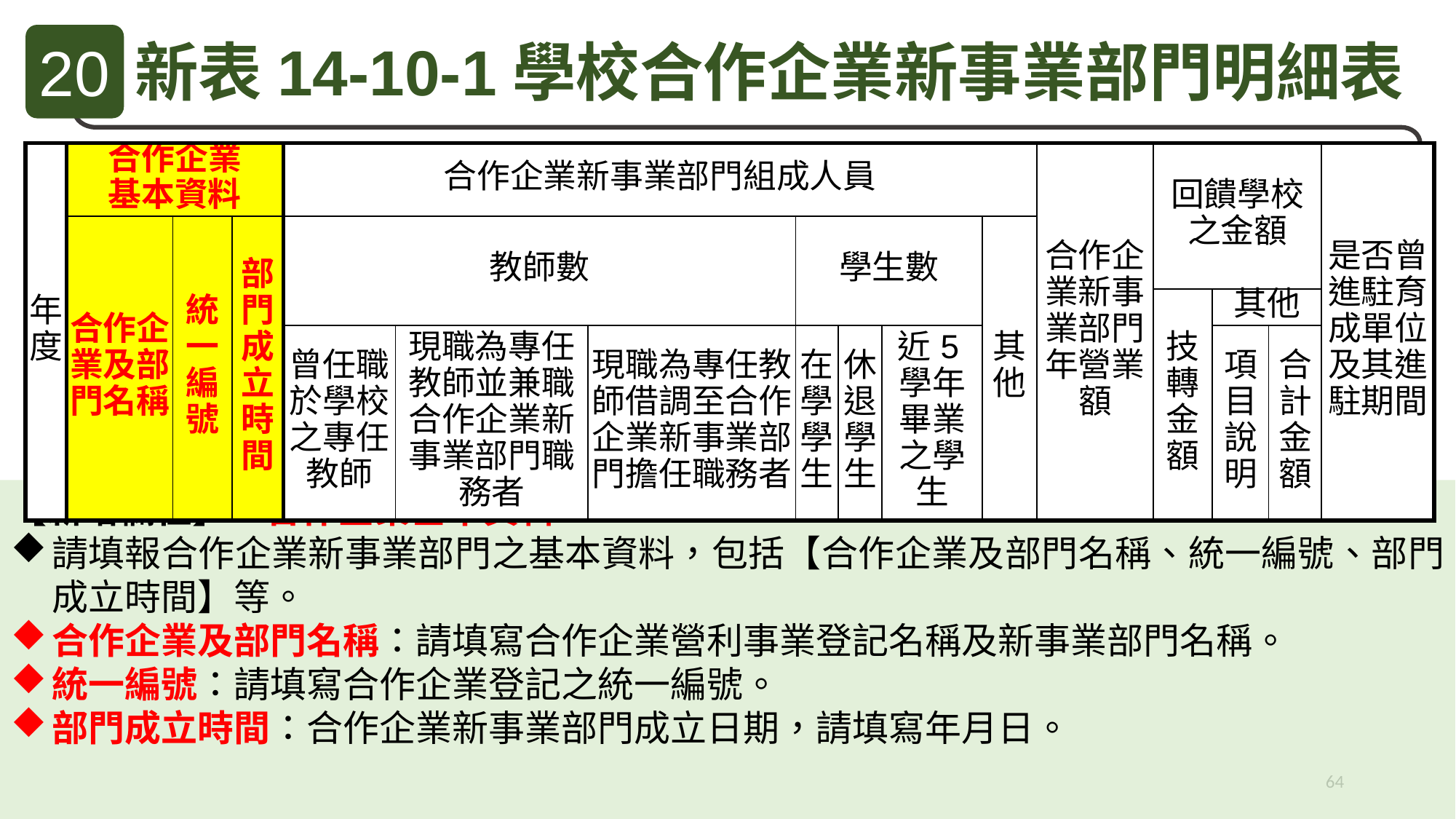

20
新表14-10-1學校合作企業新事業部門明細表

| 年度 | 合作企業 基本資料 |  |  | 合作企業新事業部門組成人員 |  |  |  |  |  |  | 合作企業新事業部門年營業額 | 回饋學校之金額 |  |  | 是否曾進駐育成單位及其進駐期間 |
| --- | --- | --- | --- | --- | --- | --- | --- | --- | --- | --- | --- | --- | --- | --- | --- |
|  | 合作企業及部門名稱 | 統一編號 | 部門成立時間 | 教師數 |  |  | 學生數 |  |  | 其他 |  |  |  |  |  |
|  |  |  |  |  |  |  |  |  |  |  |  | 技轉金額 | 其他 |  |  |
|  |  |  |  | 曾任職於學校之專任教師 | 現職為專任教師並兼職合作企業新事業部門職務者 | 現職為專任教師借調至合作企業新事業部門擔任職務者 | 在學學生 | 休退學生 | 近5學年畢業之學生 |  |  |  | 項目說明 | 合計金額 |  |

【新增欄位】：合作企業基本資料
請填報合作企業新事業部門之基本資料，包括【合作企業及部門名稱、統一編號、部門成立時間】等。
合作企業及部門名稱：請填寫合作企業營利事業登記名稱及新事業部門名稱。
統一編號：請填寫合作企業登記之統一編號。
部門成立時間：合作企業新事業部門成立日期，請填寫年月日。

64